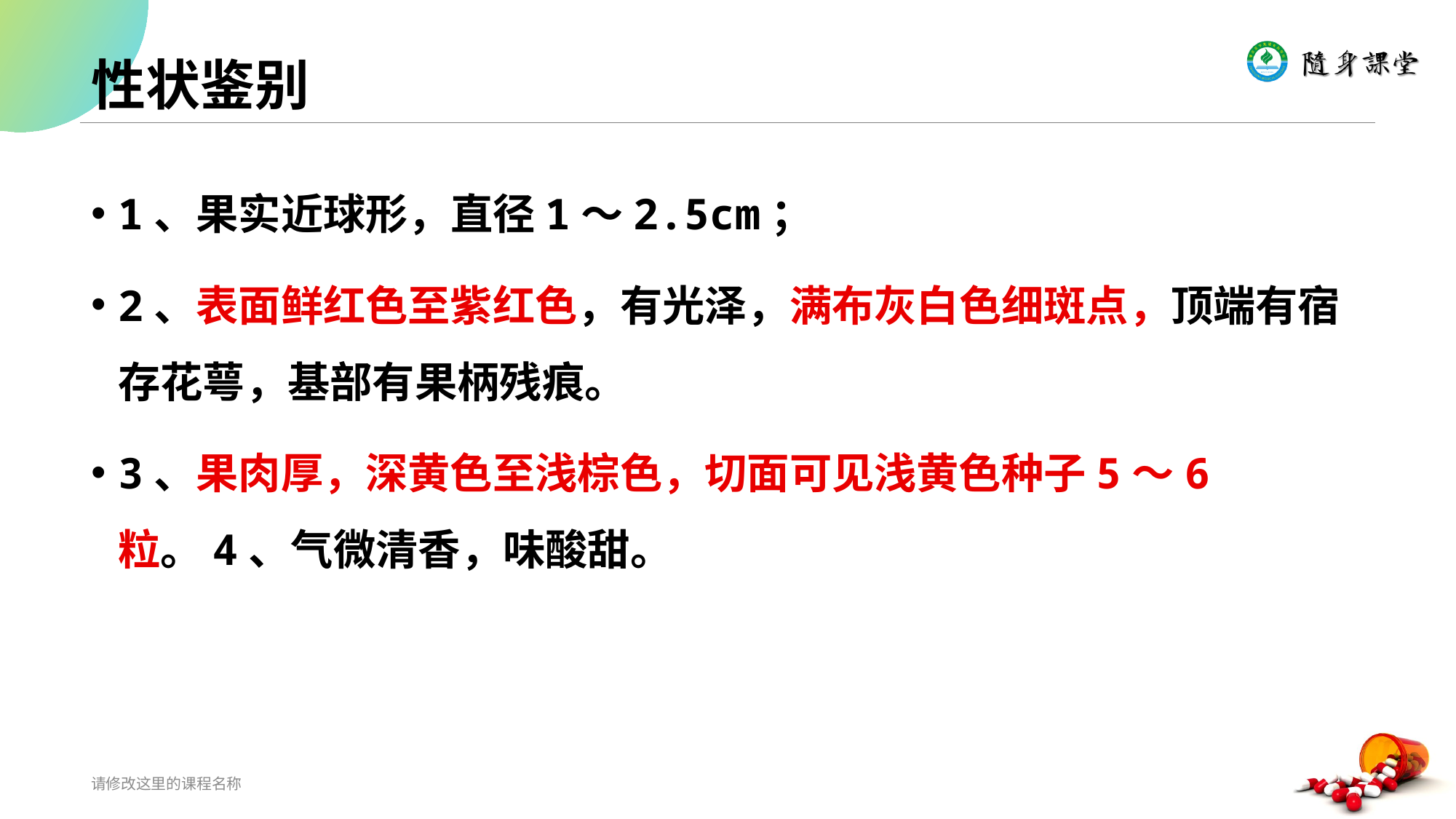

# 性状鉴别
1、果实近球形，直径1～2.5cm；
2、表面鲜红色至紫红色，有光泽，满布灰白色细斑点，顶端有宿存花萼，基部有果柄残痕。
3、果肉厚，深黄色至浅棕色，切面可见浅黄色种子5～6粒。4、气微清香，味酸甜。
请修改这里的课程名称
12